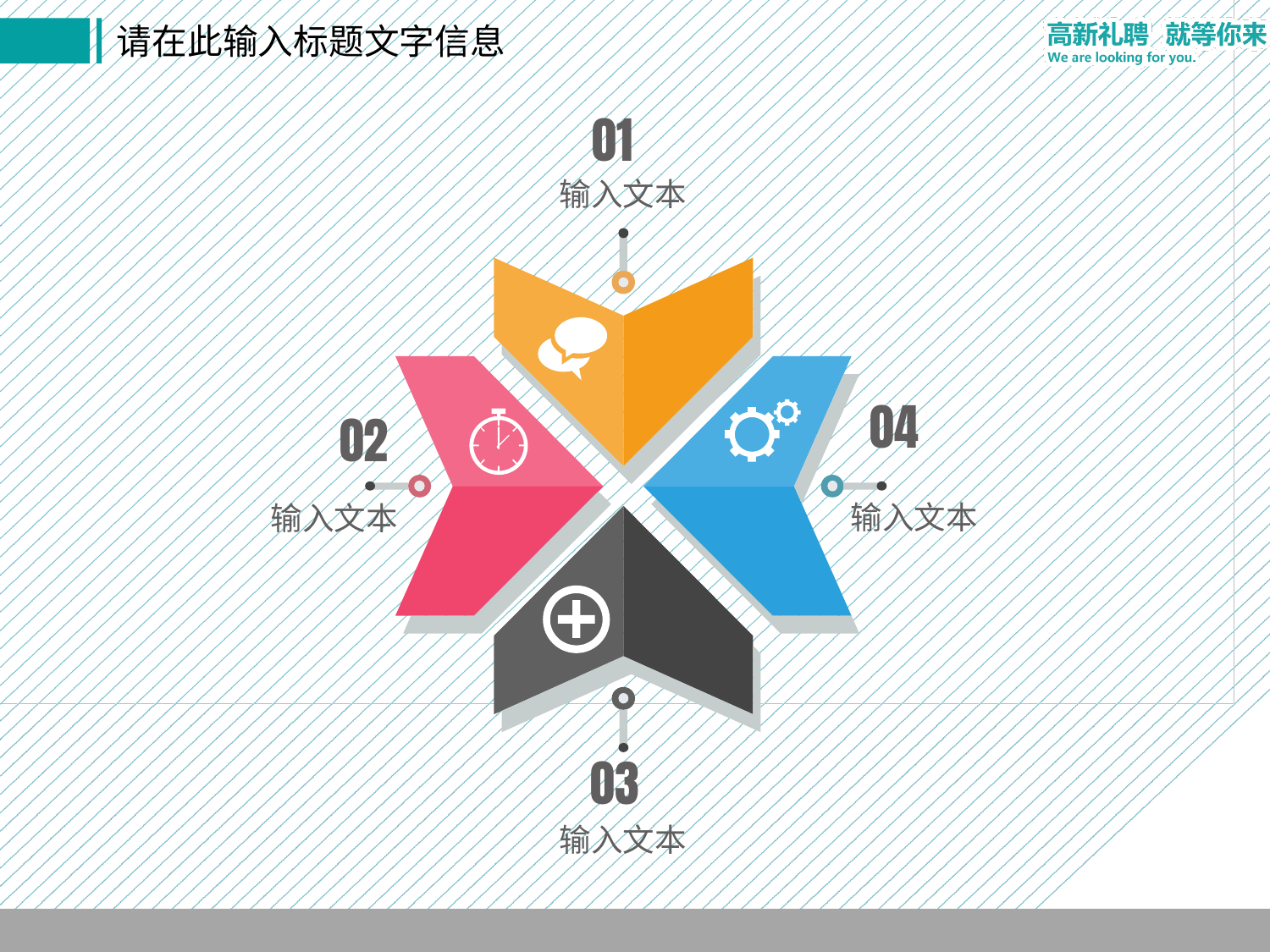

01
输入文本

04

02

输入文本
输入文本

03
输入文本